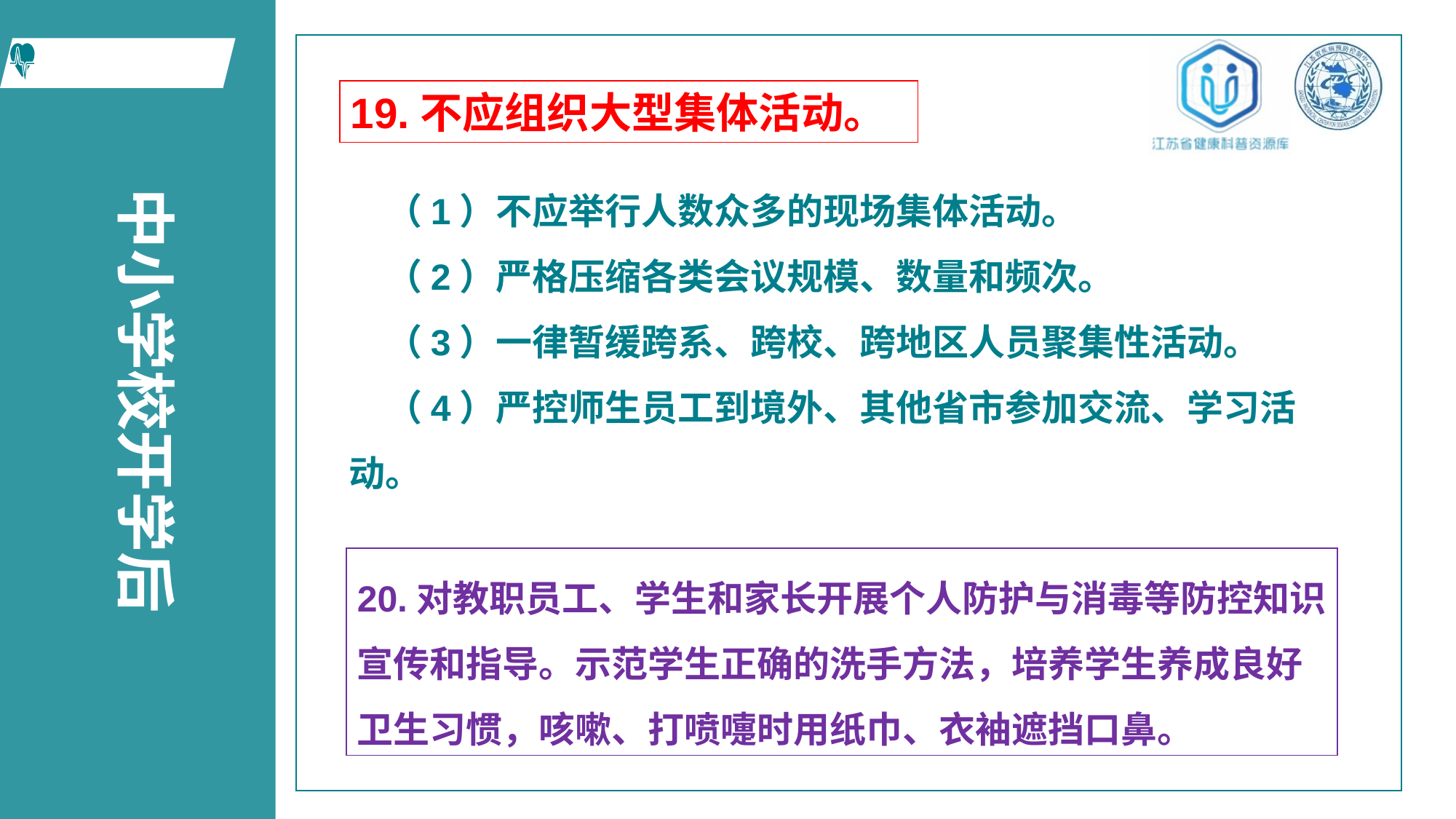

19.不应组织大型集体活动。
中小学校开学后
（1）不应举行人数众多的现场集体活动。
（2）严格压缩各类会议规模、数量和频次。
（3）一律暂缓跨系、跨校、跨地区人员聚集性活动。
（4）严控师生员工到境外、其他省市参加交流、学习活动。
20.对教职员工、学生和家长开展个人防护与消毒等防控知识宣传和指导。示范学生正确的洗手方法，培养学生养成良好卫生习惯，咳嗽、打喷嚏时用纸巾、衣袖遮挡口鼻。